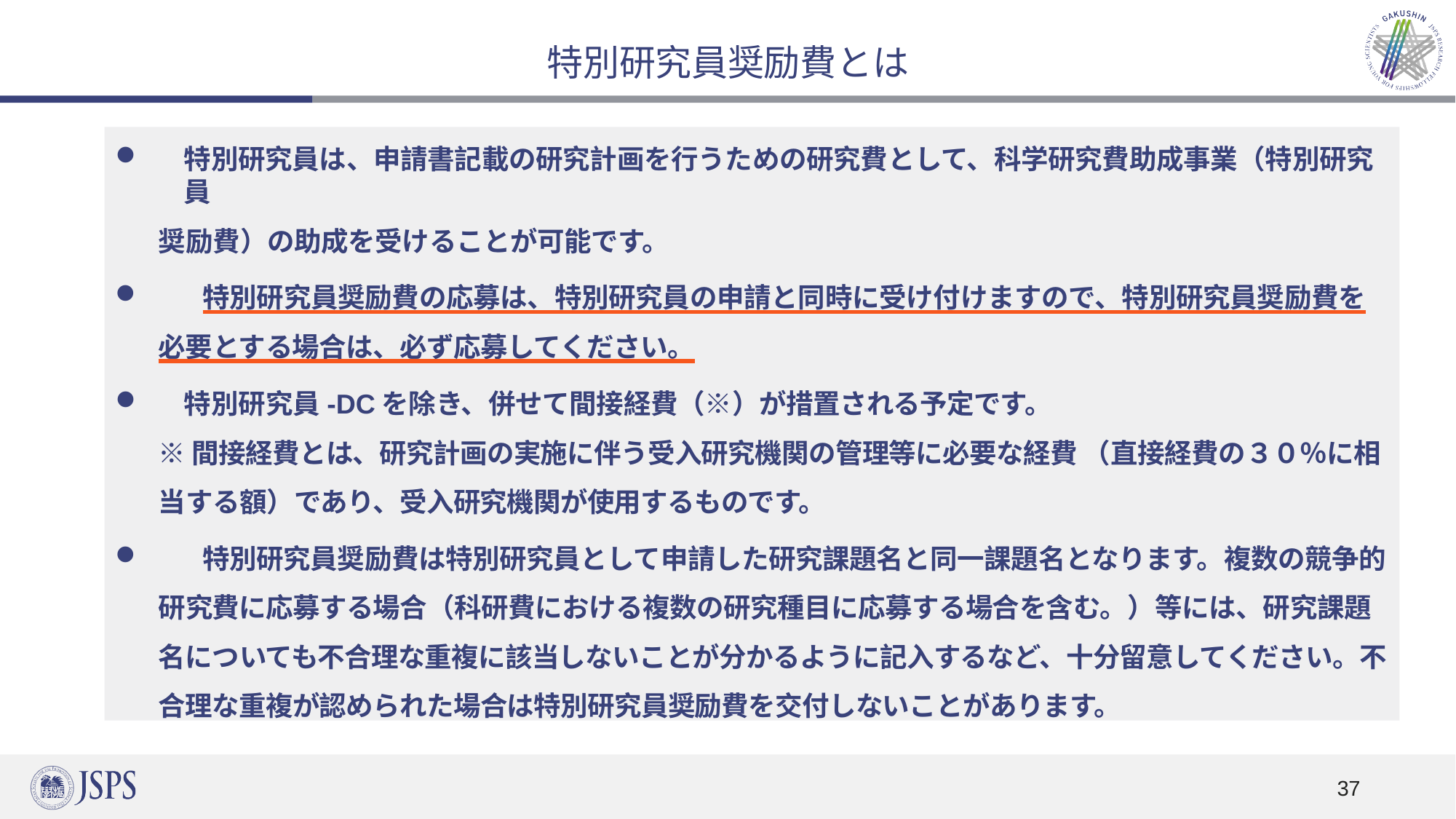

# 特別研究員奨励費とは
特別研究員は、申請書記載の研究計画を行うための研究費として、科学研究費助成事業（特別研究員
奨励費）の助成を受けることが可能です。
	特別研究員奨励費の応募は、特別研究員の申請と同時に受け付けますので、特別研究員奨励費を必要とする場合は、必ず応募してください。
特別研究員-DCを除き、併せて間接経費（※）が措置される予定です。
※間接経費とは、研究計画の実施に伴う受入研究機関の管理等に必要な経費 （直接経費の３０％に相当する額）であり、受入研究機関が使用するものです。
	特別研究員奨励費は特別研究員として申請した研究課題名と同一課題名となります。複数の競争的研究費に応募する場合（科研費における複数の研究種目に応募する場合を含む。）等には、研究課題名についても不合理な重複に該当しないことが分かるように記入するなど、十分留意してください。不合理な重複が認められた場合は特別研究員奨励費を交付しないことがあります。

37